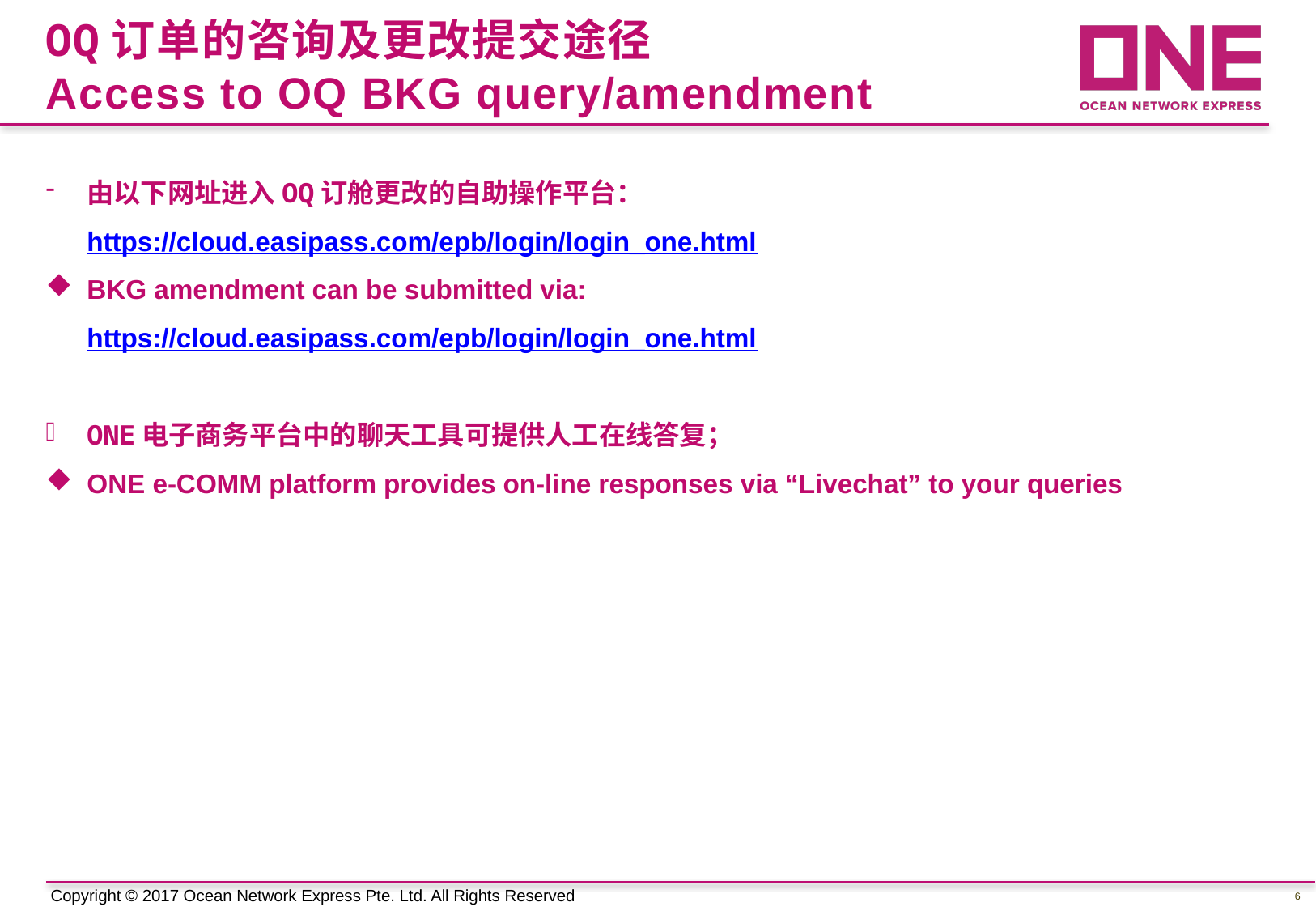

# OQ订单的咨询及更改提交途径 Access to OQ BKG query/amendment
由以下网址进入OQ订舱更改的自助操作平台：https://cloud.easipass.com/epb/login/login_one.html
BKG amendment can be submitted via: https://cloud.easipass.com/epb/login/login_one.html

ONE电子商务平台中的聊天工具可提供人工在线答复；
ONE e-COMM platform provides on-line responses via “Livechat” to your queries

6